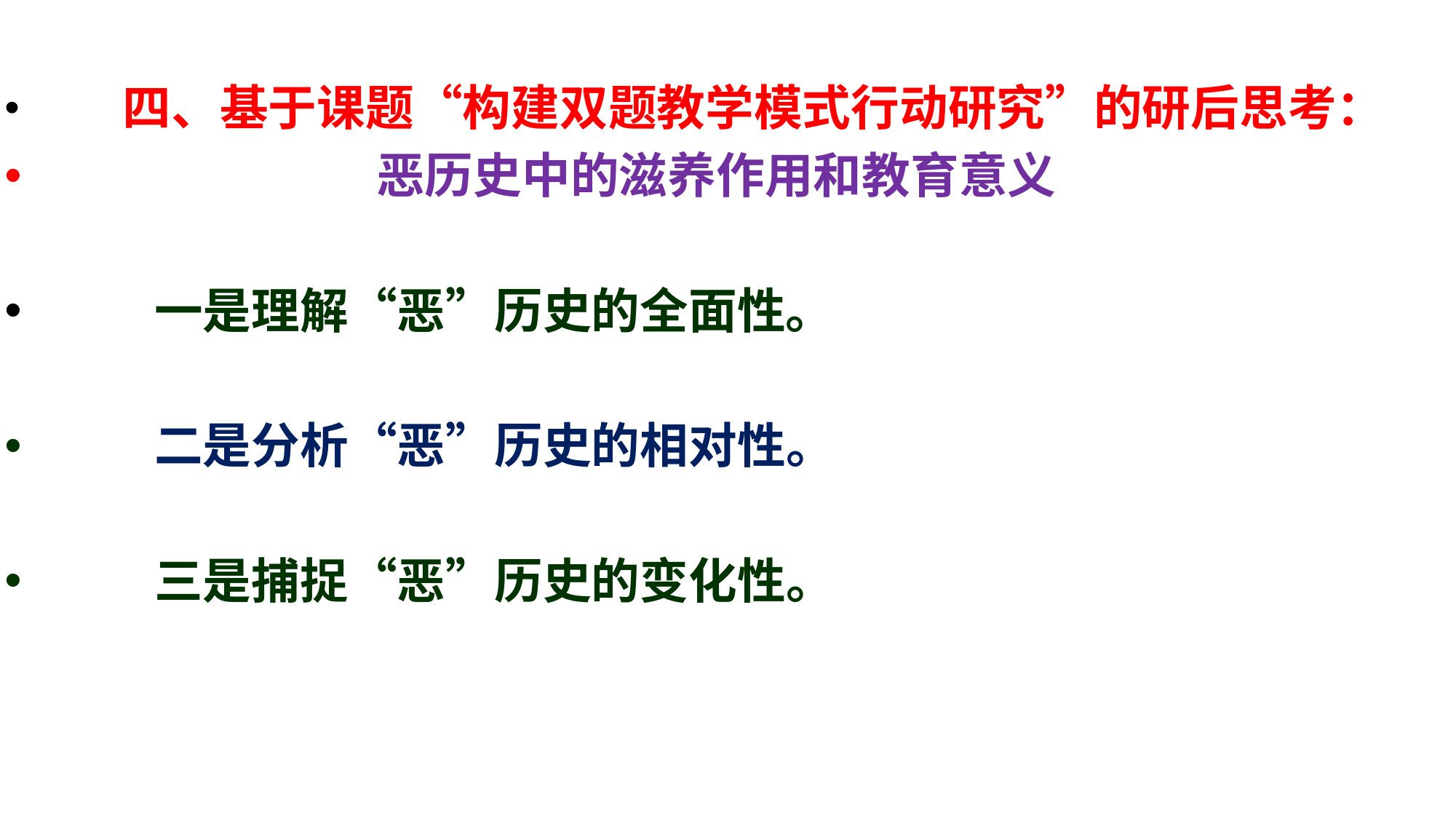

四、基于课题“构建双题教学模式行动研究”的研后思考：
                              恶历史中的滋养作用和教育意义

          一是理解“恶”历史的全面性。

          二是分析“恶”历史的相对性。

          三是捕捉“恶”历史的变化性。
#